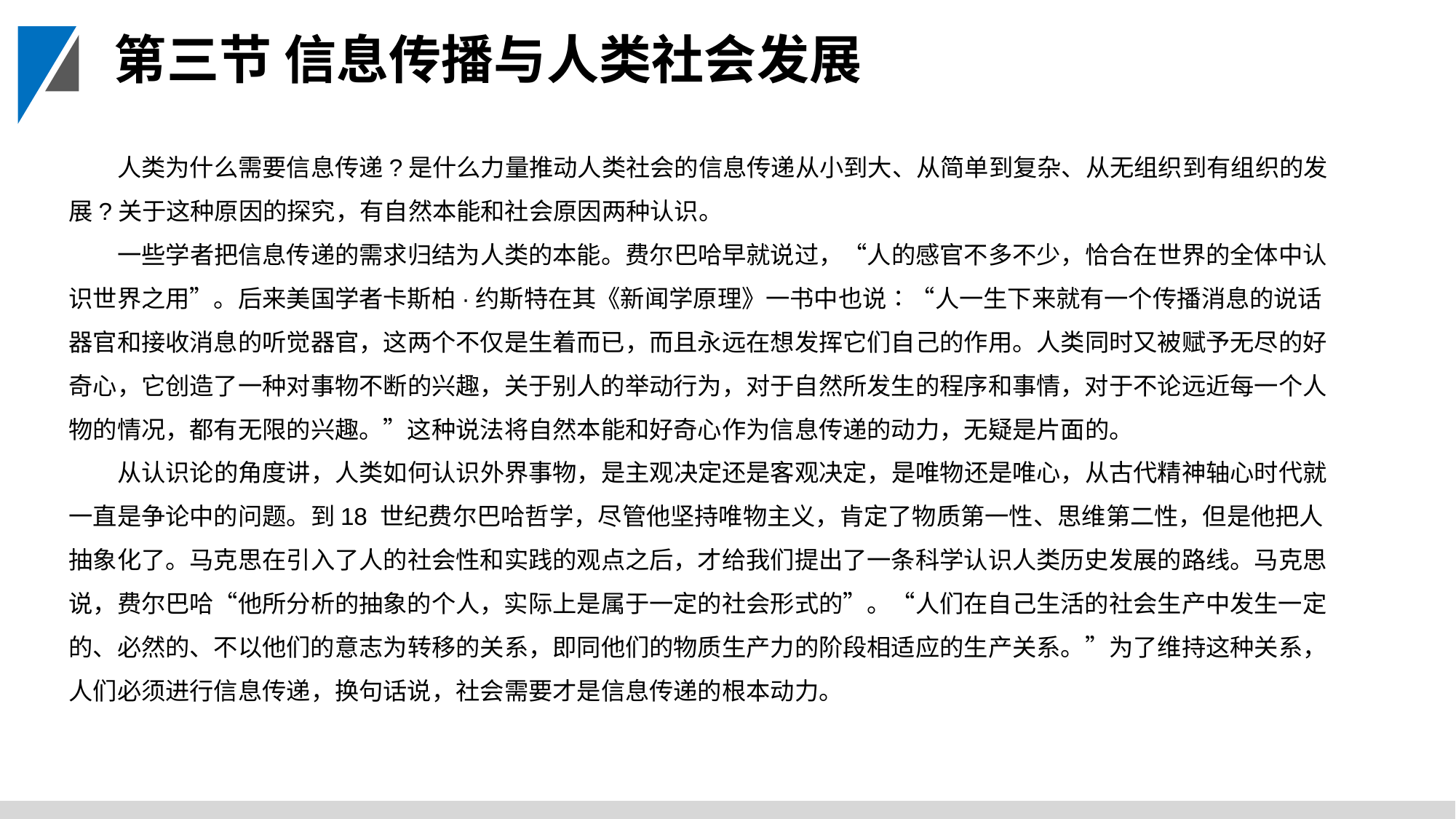

第三节 信息传播与人类社会发展
人类为什么需要信息传递?是什么力量推动人类社会的信息传递从小到大、从简单到复杂、从无组织到有组织的发展?关于这种原因的探究，有自然本能和社会原因两种认识。
一些学者把信息传递的需求归结为人类的本能。费尔巴哈早就说过，“人的感官不多不少，恰合在世界的全体中认识世界之用”。后来美国学者卡斯柏·约斯特在其《新闻学原理》一书中也说∶“人一生下来就有一个传播消息的说话器官和接收消息的听觉器官，这两个不仅是生着而已，而且永远在想发挥它们自己的作用。人类同时又被赋予无尽的好奇心，它创造了一种对事物不断的兴趣，关于别人的举动行为，对于自然所发生的程序和事情，对于不论远近每一个人物的情况，都有无限的兴趣。”这种说法将自然本能和好奇心作为信息传递的动力，无疑是片面的。
从认识论的角度讲，人类如何认识外界事物，是主观决定还是客观决定，是唯物还是唯心，从古代精神轴心时代就一直是争论中的问题。到18 世纪费尔巴哈哲学，尽管他坚持唯物主义，肯定了物质第一性、思维第二性，但是他把人抽象化了。马克思在引入了人的社会性和实践的观点之后，才给我们提出了一条科学认识人类历史发展的路线。马克思说，费尔巴哈“他所分析的抽象的个人，实际上是属于一定的社会形式的”。“人们在自己生活的社会生产中发生一定的、必然的、不以他们的意志为转移的关系，即同他们的物质生产力的阶段相适应的生产关系。”为了维持这种关系，人们必须进行信息传递，换句话说，社会需要才是信息传递的根本动力。